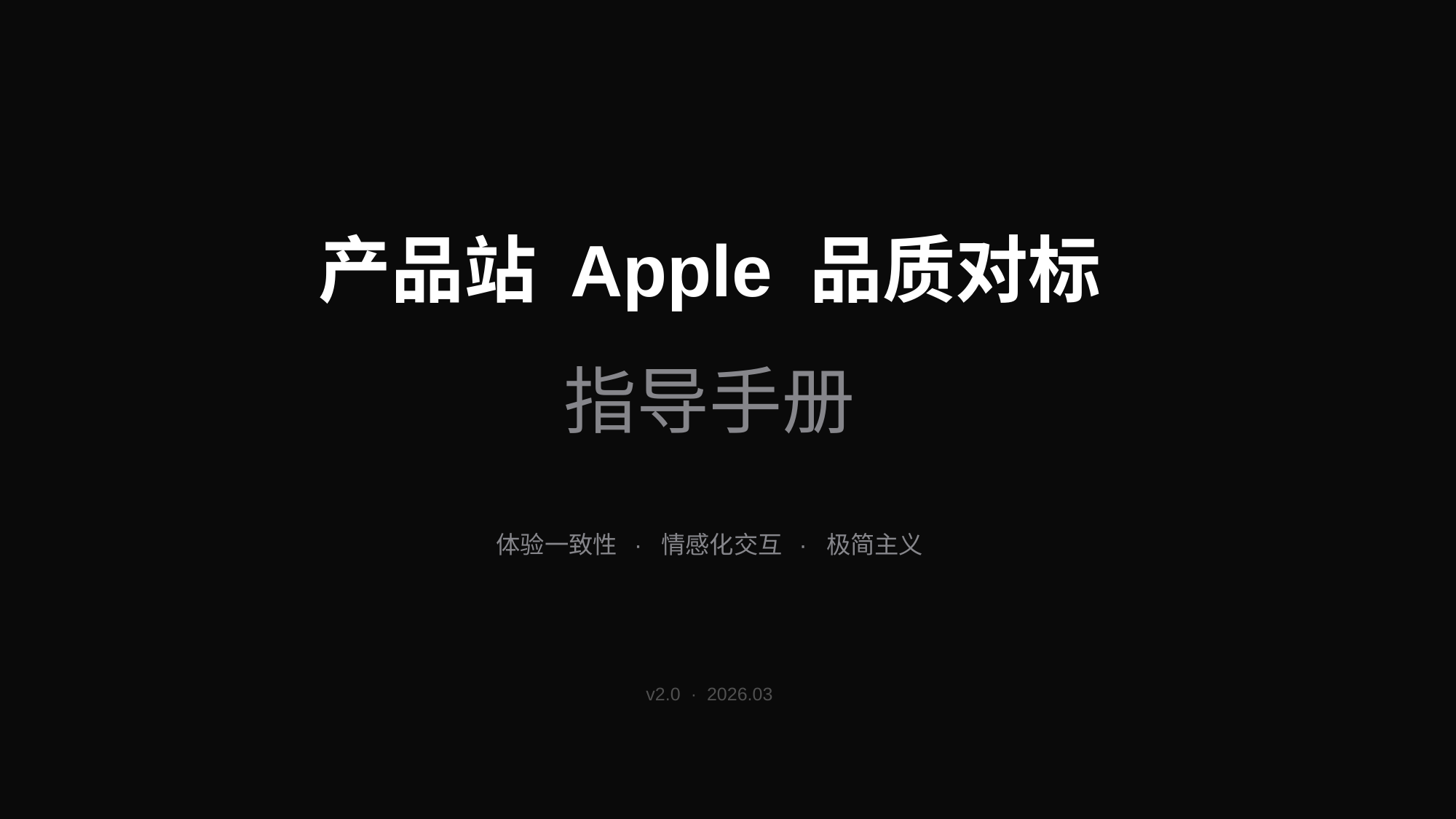

产品站 Apple 品质对标
指导手册
体验一致性  ·  情感化交互  ·  极简主义
v2.0  ·  2026.03